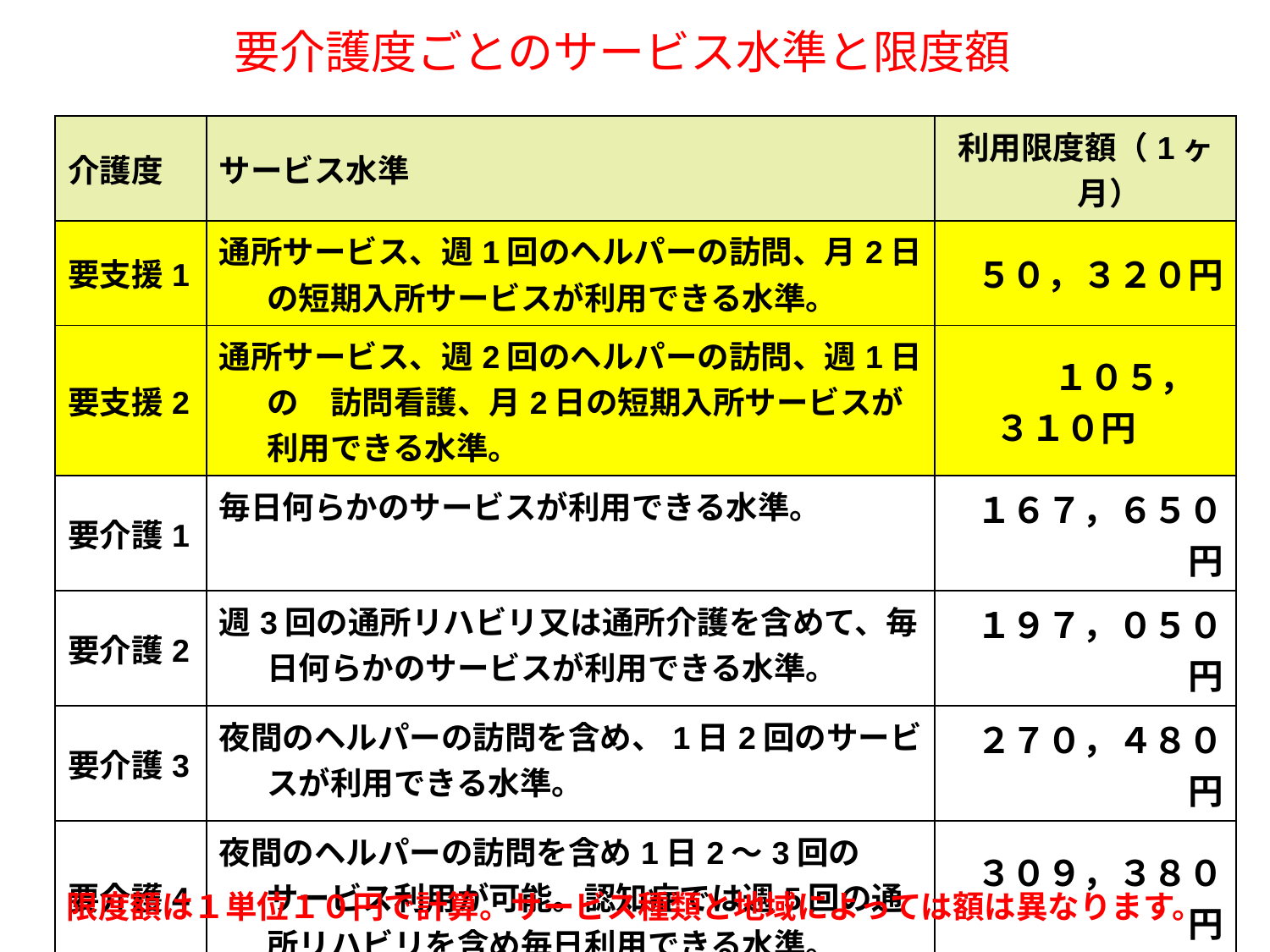

# 要介護度ごとのサービス水準と限度額
| 介護度 | サービス水準 | 利用限度額（1ヶ月） |
| --- | --- | --- |
| 要支援1 | 通所サービス、週1回のヘルパーの訪問、月2日の短期入所サービスが利用できる水準。 | ５０，３２０円 |
| 要支援2 | 通所サービス、週2回のヘルパーの訪問、週1日の　訪問看護、月2日の短期入所サービスが利用できる水準。 | １０５，３１０円 |
| 要介護1 | 毎日何らかのサービスが利用できる水準。 | １６７，６５０円 |
| 要介護2 | 週3回の通所リハビリ又は通所介護を含めて、毎日何らかのサービスが利用できる水準。 | １９７，０５０円 |
| 要介護3 | 夜間のヘルパーの訪問を含め、1日2回のサービスが利用できる水準。 | ２７０，４８０円 |
| 要介護4 | 夜間のヘルパーの訪問を含め1日2～3回のサービス利用が可能。認知症では週5回の通所リハビリを含め毎日利用できる水準。 | ３０９，３８０円 |
| 要介護5 | 早朝、夜間のヘルパーの訪問を含め、1日3～4回のサービスが利用できる水準。 | ３６２，１７０円 |
限度額は１単位１０円で計算。サービス種類と地域によっては額は異なります。